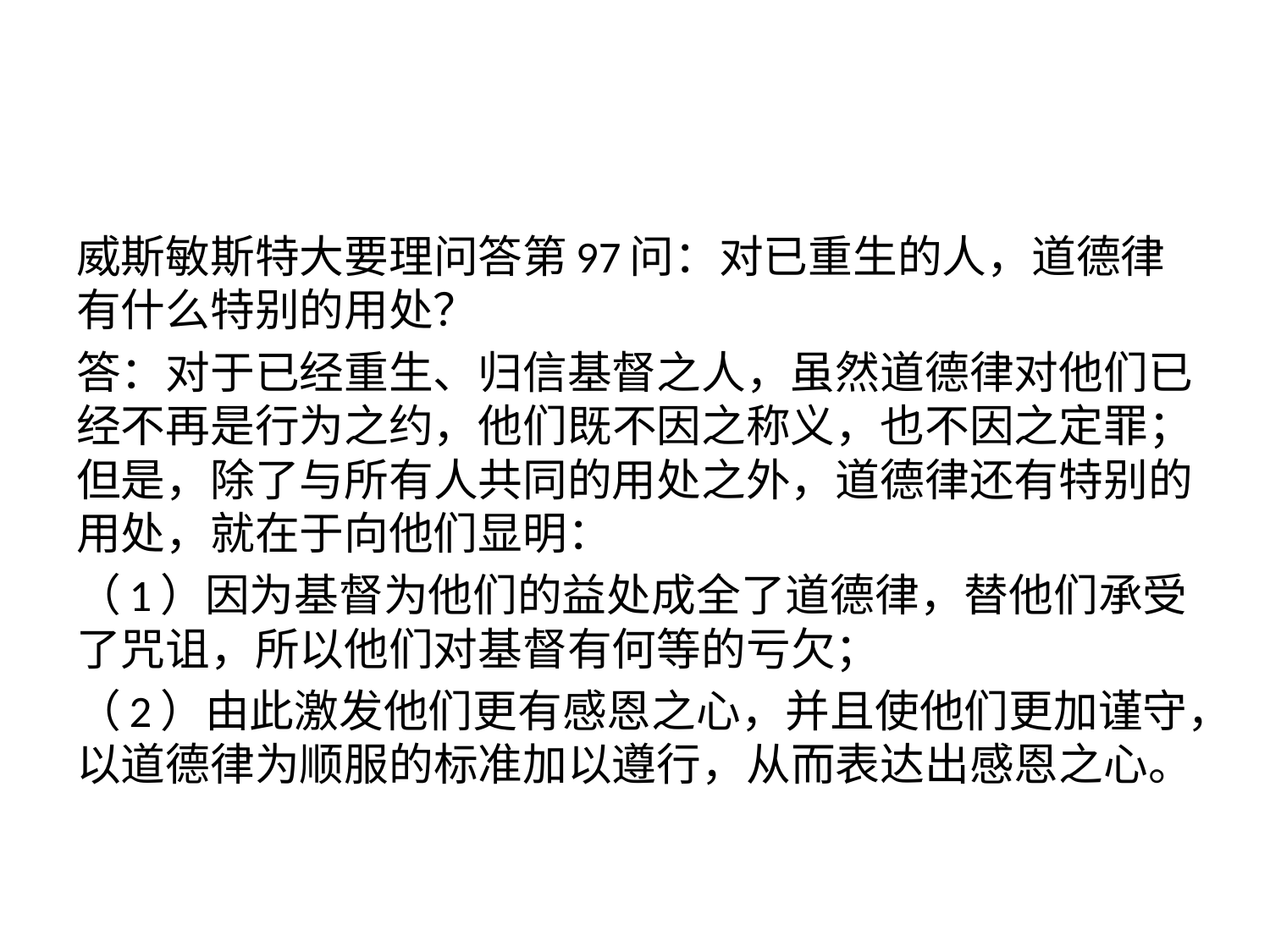

#
威斯敏斯特大要理问答第97问：对已重生的人，道德律有什么特别的用处？
答：对于已经重生、归信基督之人，虽然道德律对他们已经不再是行为之约，他们既不因之称义，也不因之定罪；但是，除了与所有人共同的用处之外，道德律还有特别的用处，就在于向他们显明：
（1）因为基督为他们的益处成全了道德律，替他们承受了咒诅，所以他们对基督有何等的亏欠；
（2）由此激发他们更有感恩之心，并且使他们更加谨守，以道德律为顺服的标准加以遵行，从而表达出感恩之心。